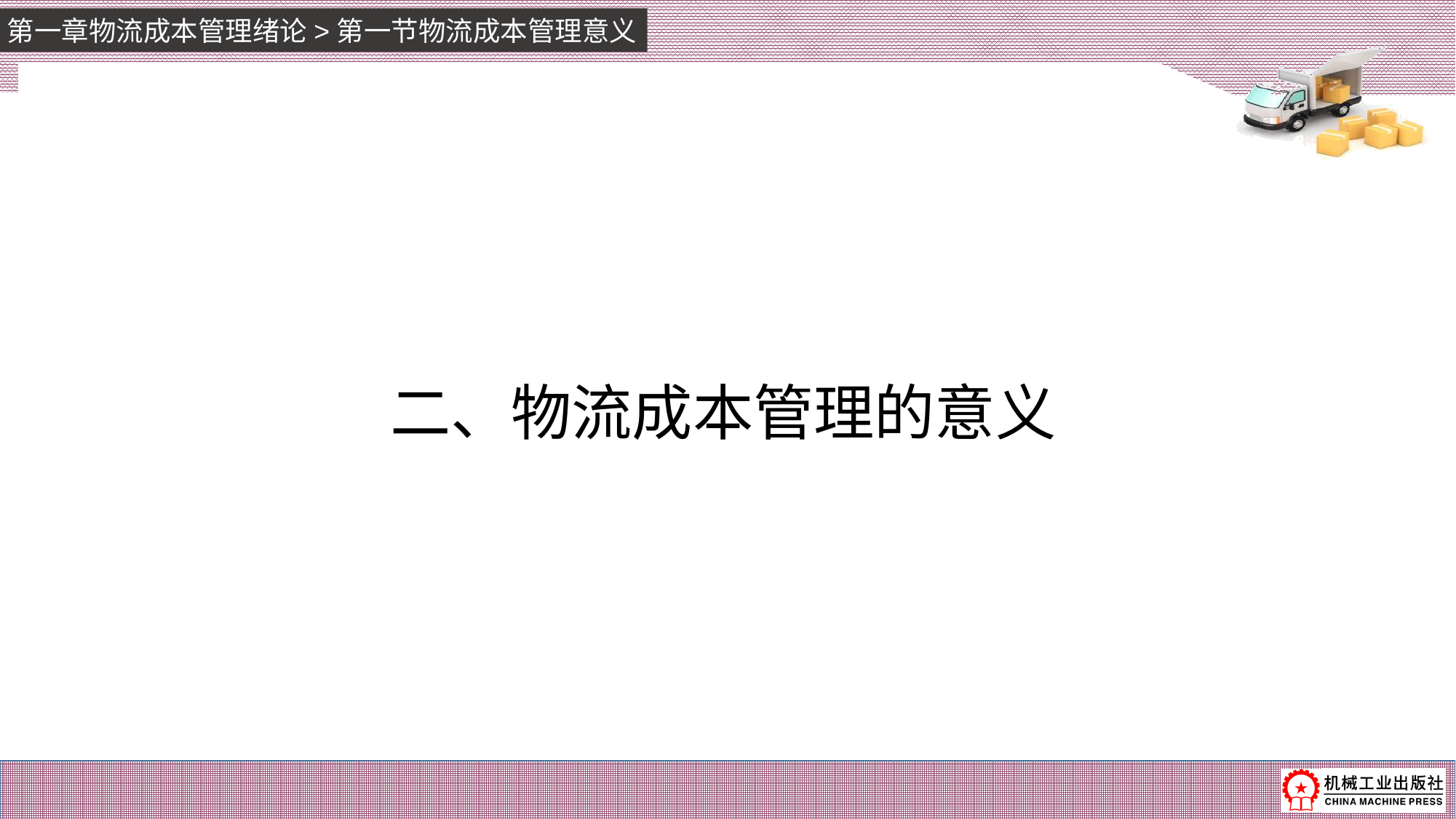

第一章物流成本管理绪论>第一节物流成本管理意义
二、物流成本管理的意义